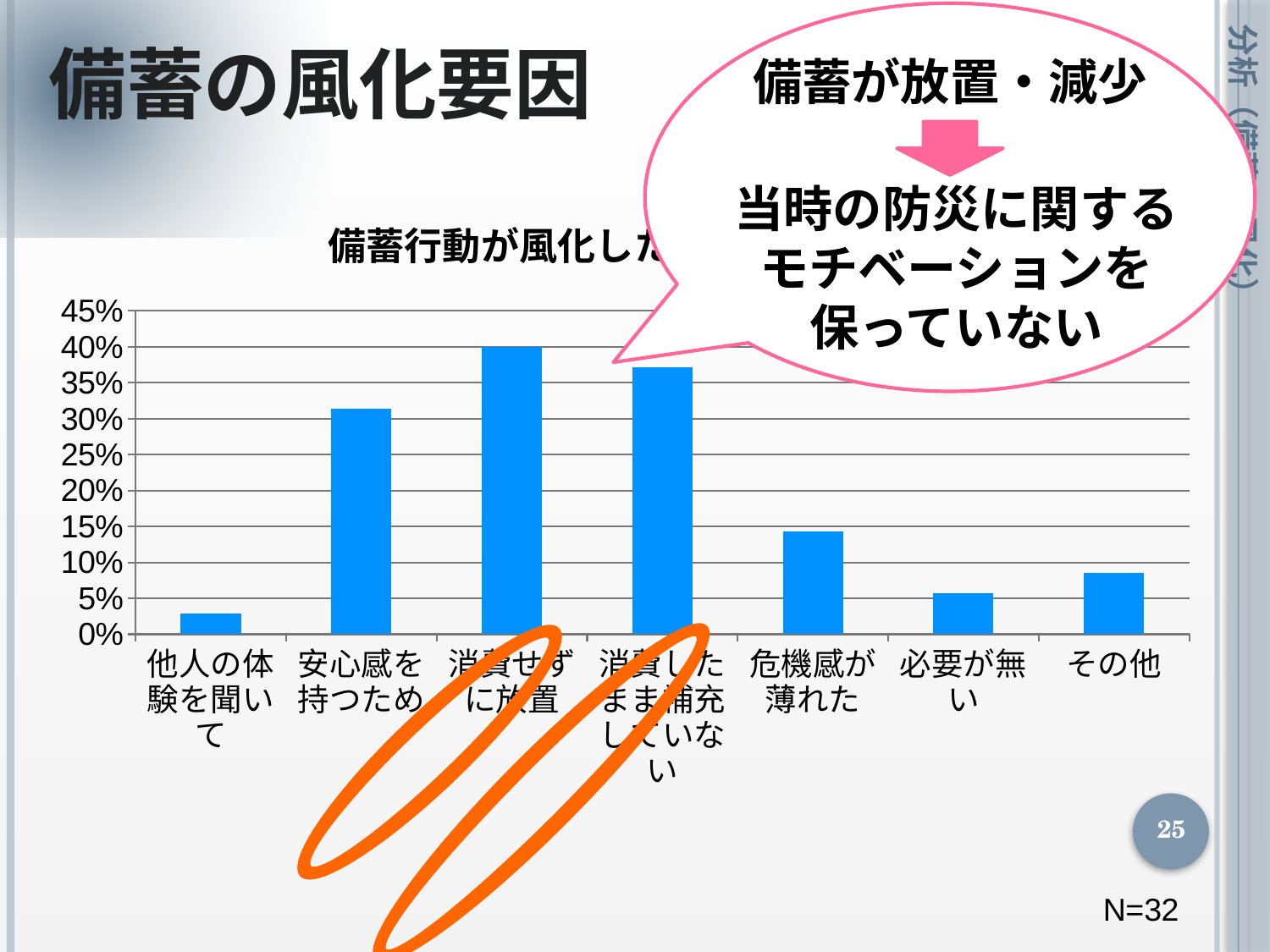

備蓄が放置・減少

当時の防災に関する
モチベーションを
保っていない
 備蓄の風化要因

### Chart: 備蓄行動が風化した理由

| Category |  |
|---|---|
| 他人の体験を聞いて | 0.028571428571428574 |
| 安心感を持つため | 0.31428571428571433 |
| 消費せずに放置 | 0.4 |
| 消費したまま補充していない | 0.37142857142857155 |
| 危機感が薄れた | 0.1428571428571429 |
| 必要が無い | 0.05714285714285714 |
| その他 | 0.08571428571428572 |
 分析（備蓄の風化）

25